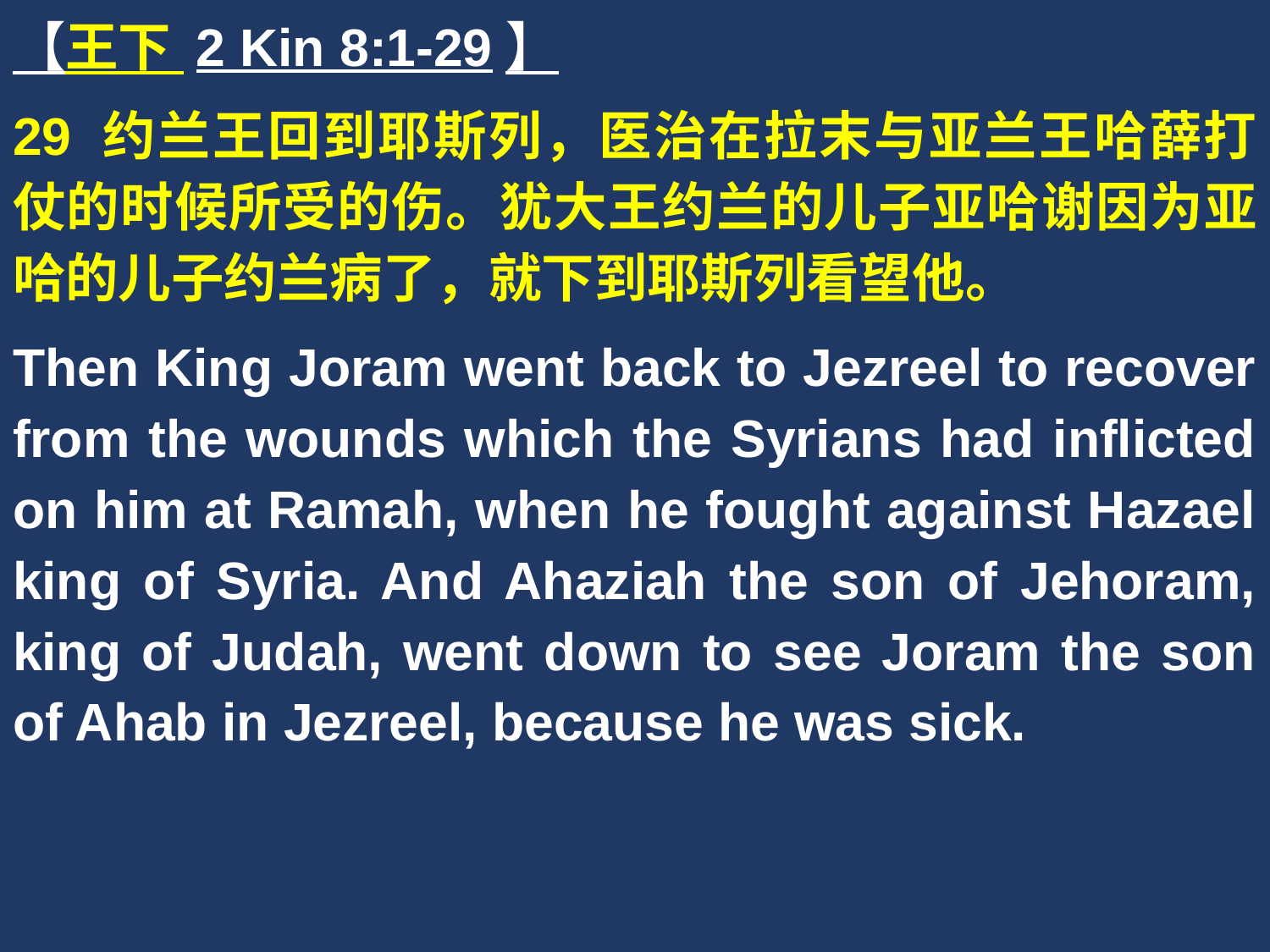

【王下 2 Kin 8:1-29】
29 约兰王回到耶斯列，医治在拉末与亚兰王哈薛打仗的时候所受的伤。犹大王约兰的儿子亚哈谢因为亚哈的儿子约兰病了，就下到耶斯列看望他。
Then King Joram went back to Jezreel to recover from the wounds which the Syrians had inflicted on him at Ramah, when he fought against Hazael king of Syria. And Ahaziah the son of Jehoram, king of Judah, went down to see Joram the son of Ahab in Jezreel, because he was sick.